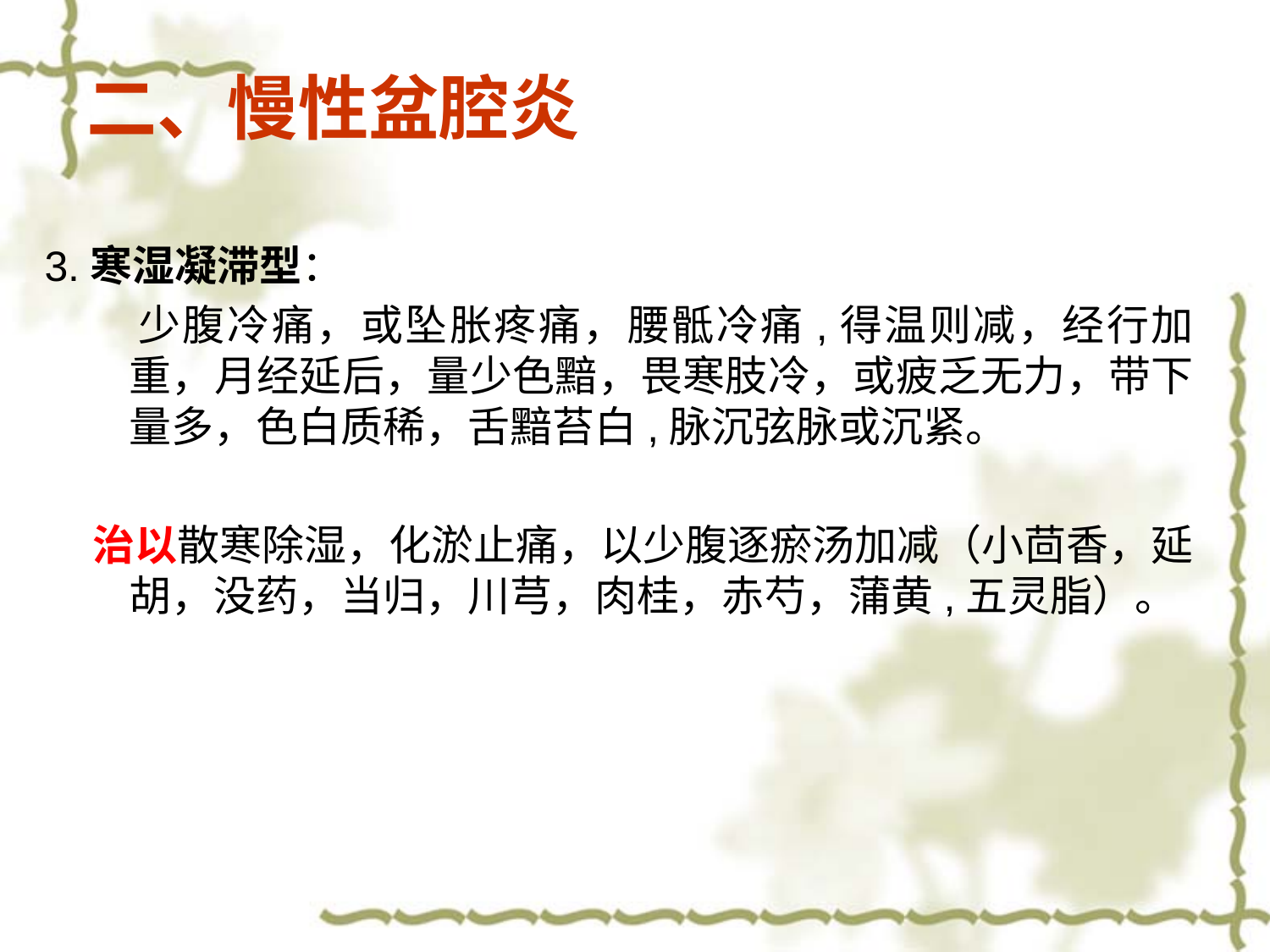

二、慢性盆腔炎
3.寒湿凝滞型：
       少腹冷痛，或坠胀疼痛，腰骶冷痛,得温则减，经行加重，月经延后，量少色黯，畏寒肢冷，或疲乏无力，带下量多，色白质稀，舌黯苔白,脉沉弦脉或沉紧。

    治以散寒除湿，化淤止痛，以少腹逐瘀汤加减（小茴香，延胡，没药，当归，川芎，肉桂，赤芍，蒲黄,五灵脂）。